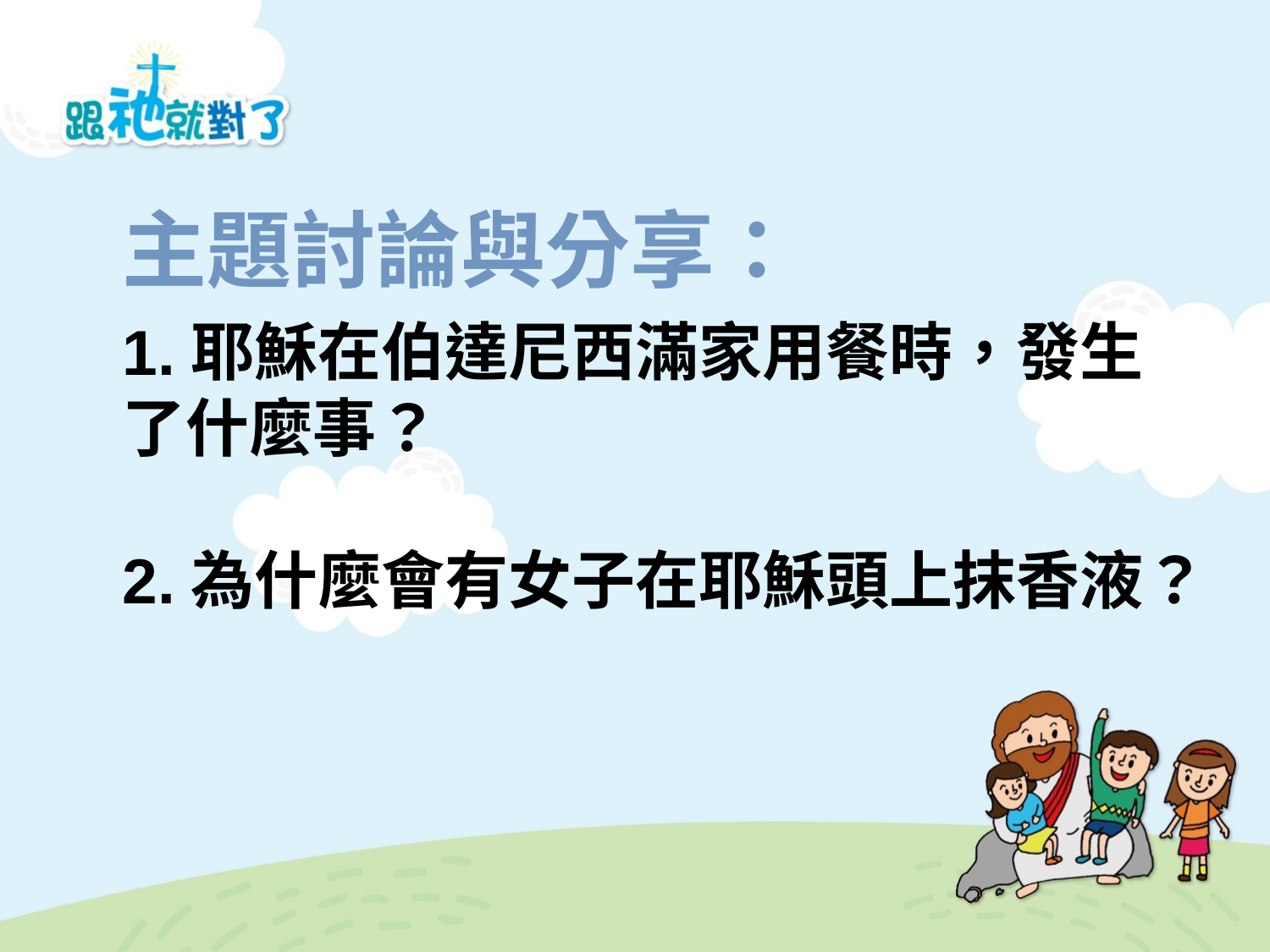

主題討論與分享：
1.耶穌在伯達尼西滿家用餐時，發生了什麼事？

2.為什麼會有女子在耶穌頭上抹香液？